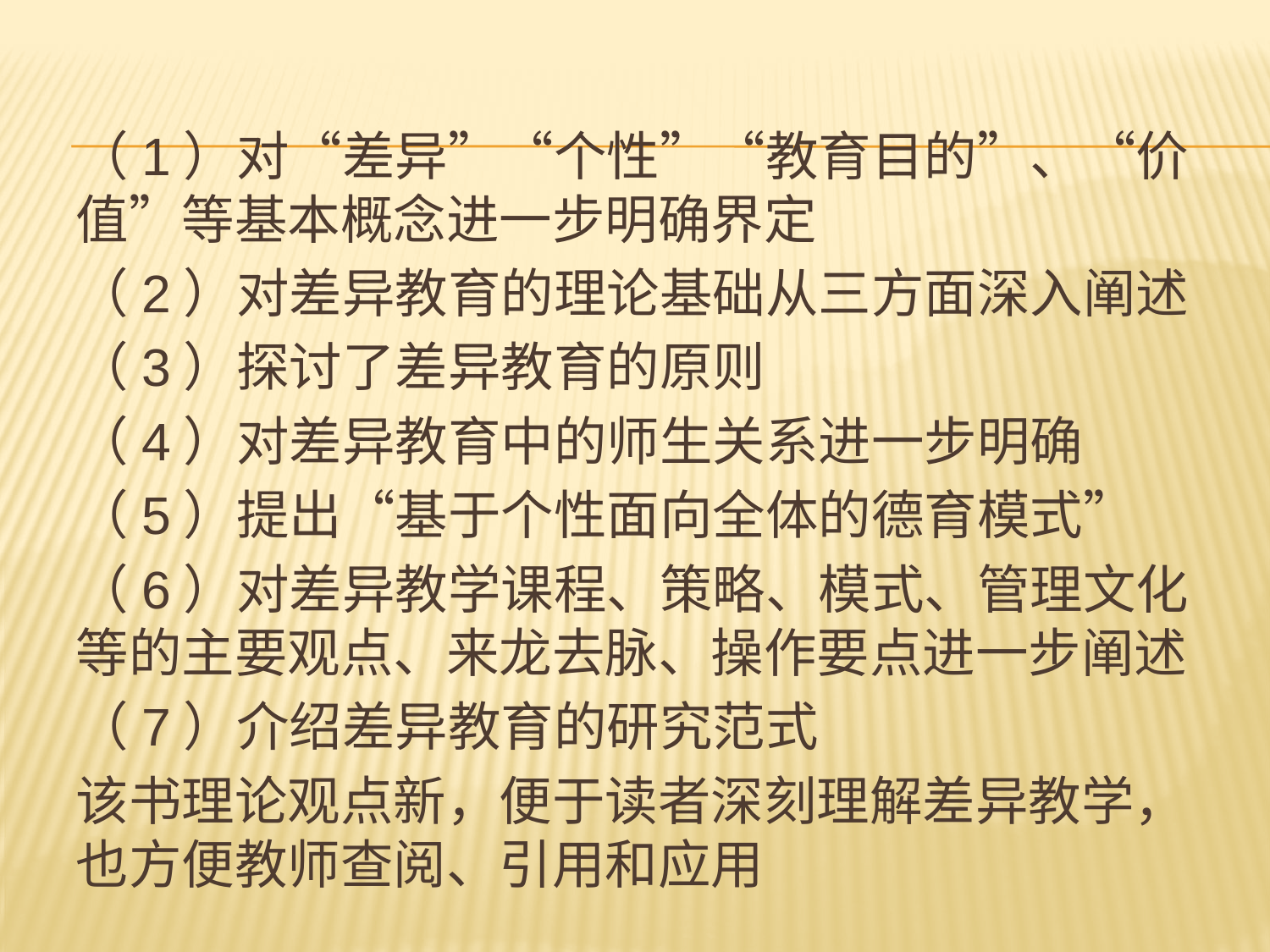

（1）对“差异”“个性”“教育目的”、“价值”等基本概念进一步明确界定
（2）对差异教育的理论基础从三方面深入阐述
（3）探讨了差异教育的原则
（4）对差异教育中的师生关系进一步明确
（5）提出“基于个性面向全体的德育模式”
（6）对差异教学课程、策略、模式、管理文化等的主要观点、来龙去脉、操作要点进一步阐述
（7）介绍差异教育的研究范式
该书理论观点新，便于读者深刻理解差异教学，也方便教师查阅、引用和应用